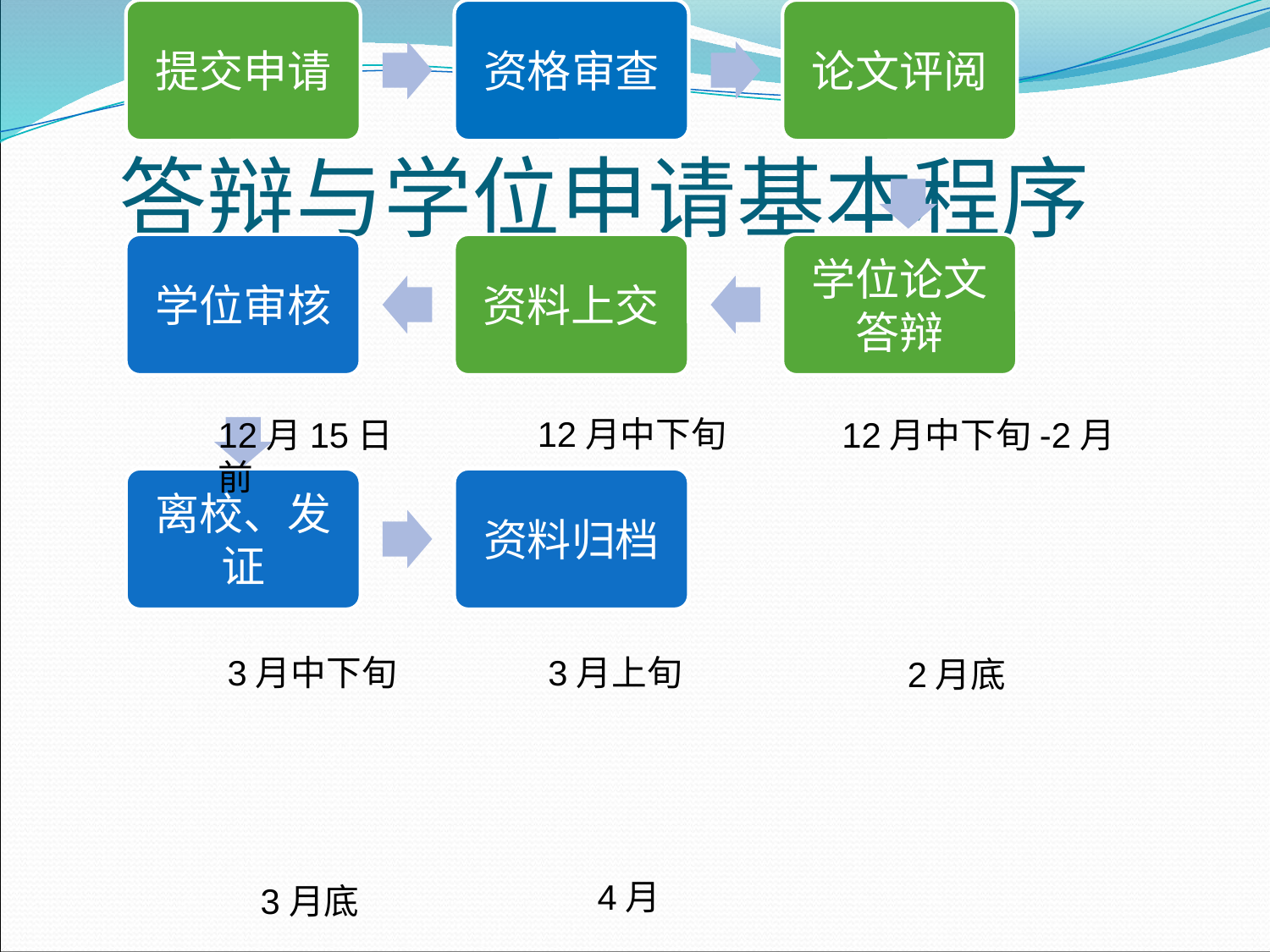

# 答辩与学位申请基本程序
提交申请

资格审查

论文评阅

学位论文答辩

资料上交

学位审核

离校、发证

资料归档
12月中下旬
12月15日前
12月中下旬-2月
3月中下旬
3月上旬
2月底
4月
3月底